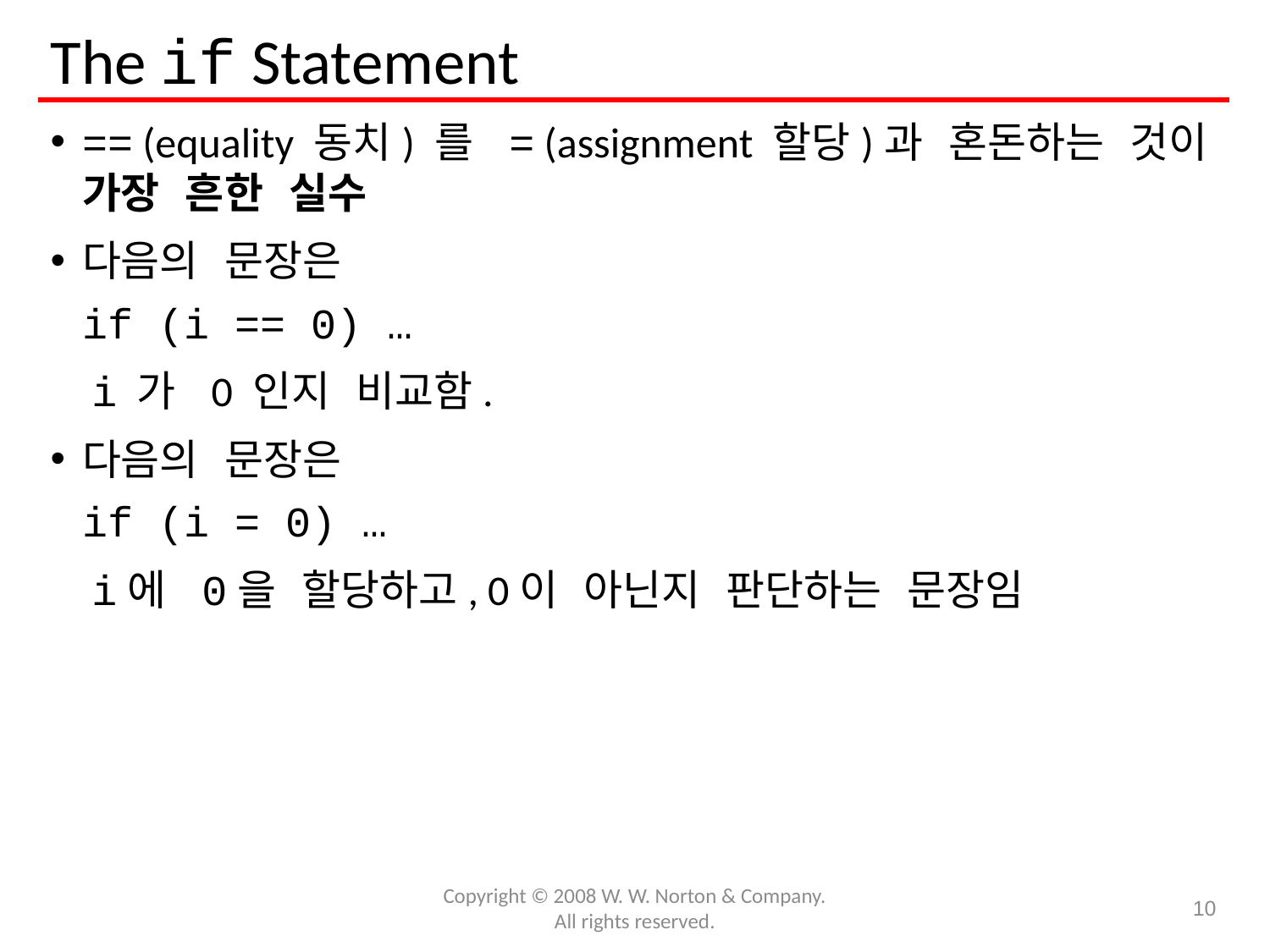

# The if Statement
== (equality 동치) 를 = (assignment 할당)과 혼돈하는 것이 가장 흔한 실수
다음의 문장은
	if (i == 0) …
	 i 가 0 인지 비교함.
다음의 문장은
	if (i = 0) …
	 i에 0을 할당하고, 0이 아닌지 판단하는 문장임
Copyright © 2008 W. W. Norton & Company.
All rights reserved.
10